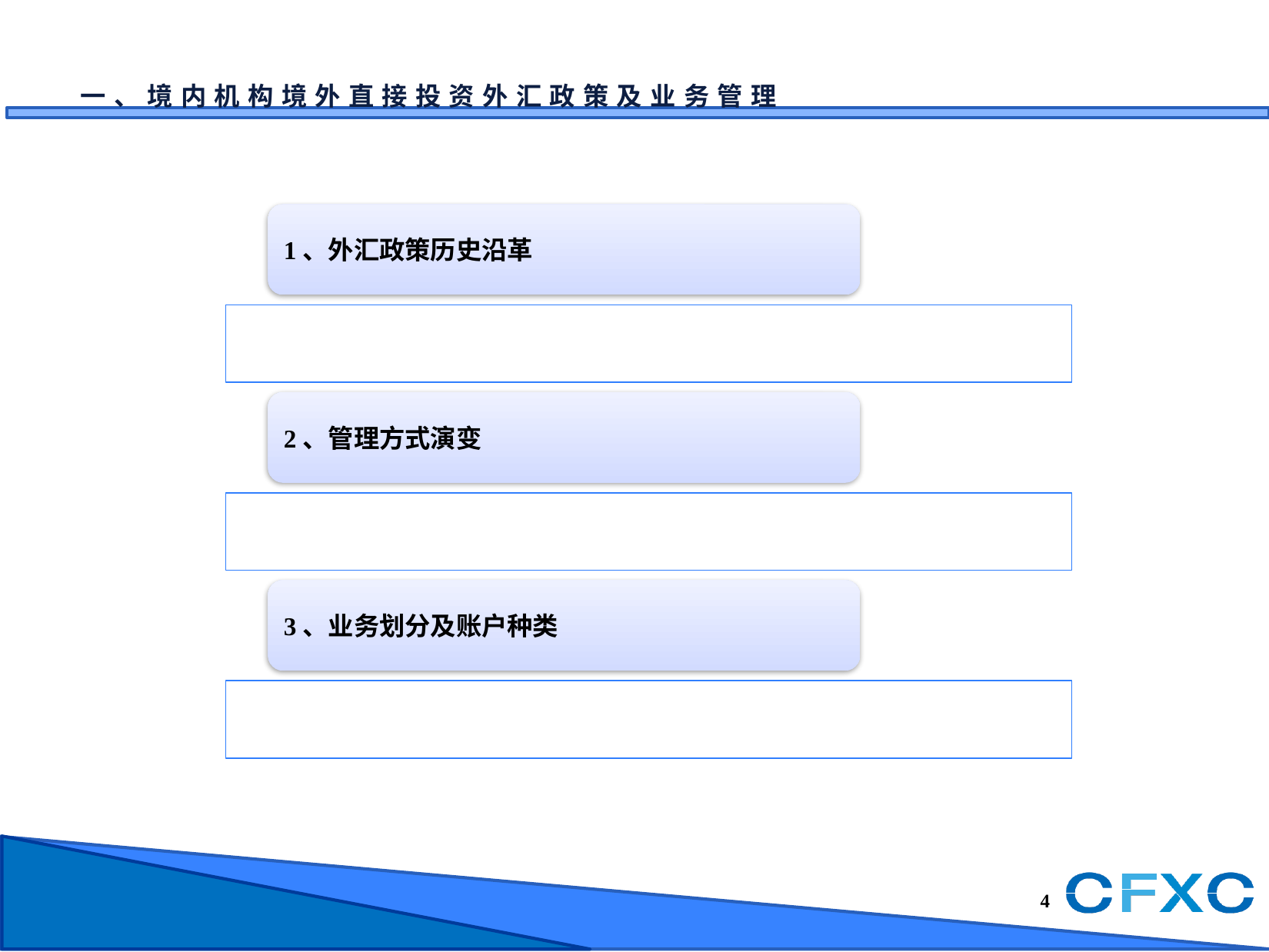

一、境内机构境外直接投资外汇政策及业务管理
1、外汇政策历史沿革
2、管理方式演变
3、业务划分及账户种类
4